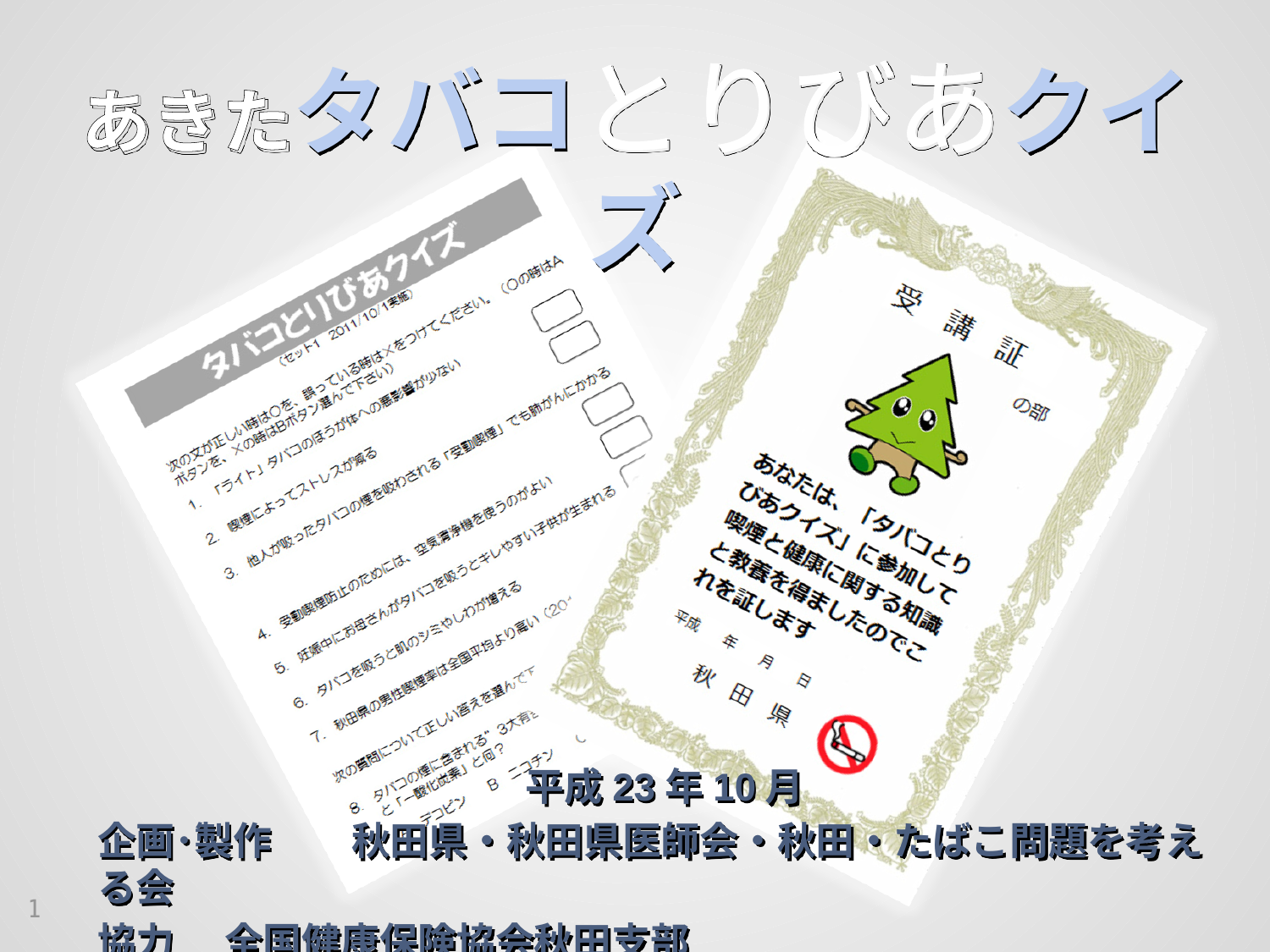

# あきたタバコとりびあクイズ
平成23年10月
企画･製作	秋田県・秋田県医師会・秋田・たばこ問題を考える会
協力	全国健康保険協会秋田支部
1